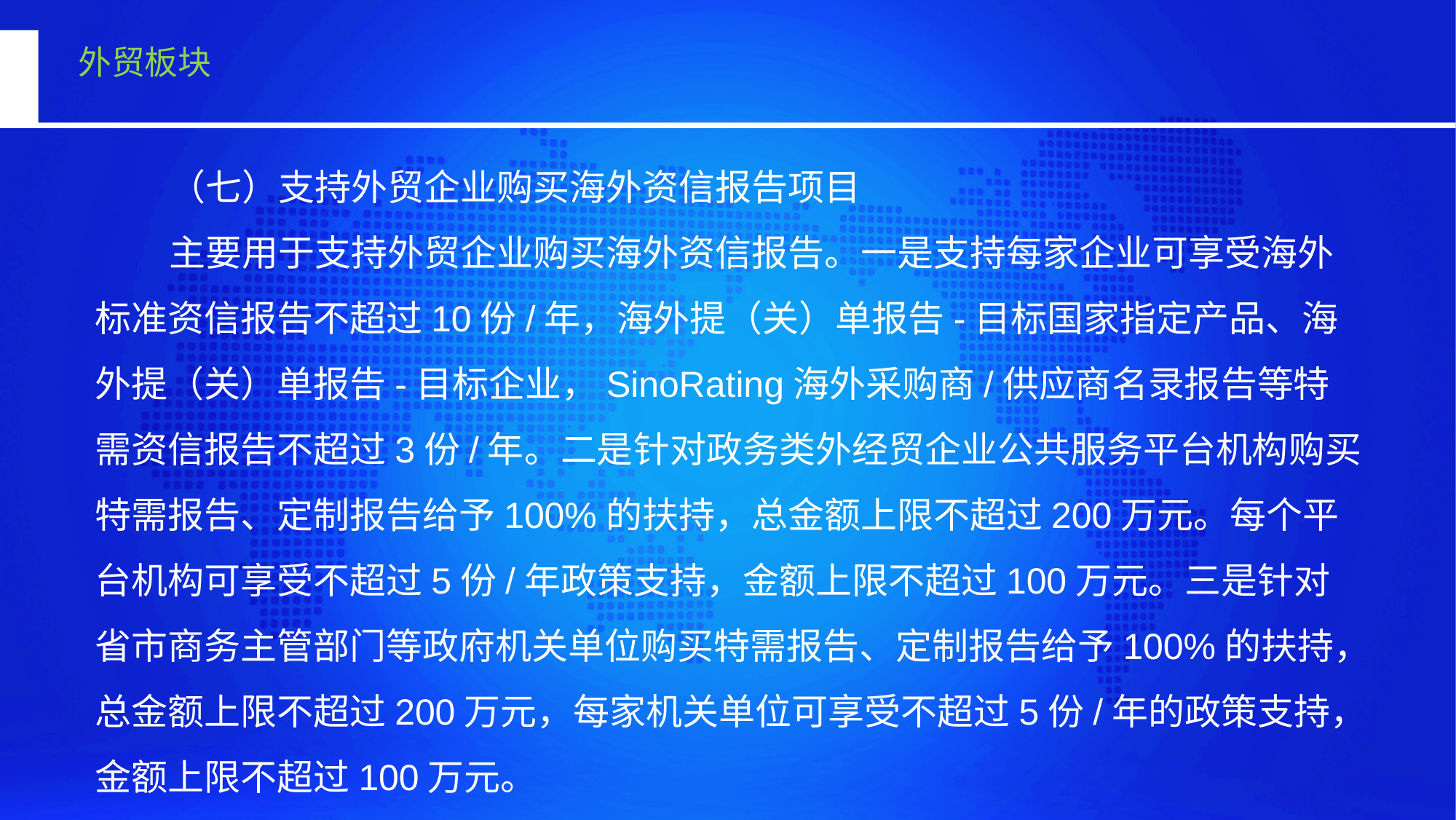

外贸板块

        （七）支持外贸企业购买海外资信报告项目
        主要用于支持外贸企业购买海外资信报告。一是支持每家企业可享受海外标准资信报告不超过10份/年，海外提（关）单报告-目标国家指定产品、海外提（关）单报告-目标企业，SinoRating海外采购商/供应商名录报告等特需资信报告不超过3份/年。二是针对政务类外经贸企业公共服务平台机构购买特需报告、定制报告给予100%的扶持，总金额上限不超过200万元。每个平台机构可享受不超过5份/年政策支持，金额上限不超过100万元。三是针对省市商务主管部门等政府机关单位购买特需报告、定制报告给予100%的扶持，总金额上限不超过200万元，每家机关单位可享受不超过5份/年的政策支持，金额上限不超过100万元。